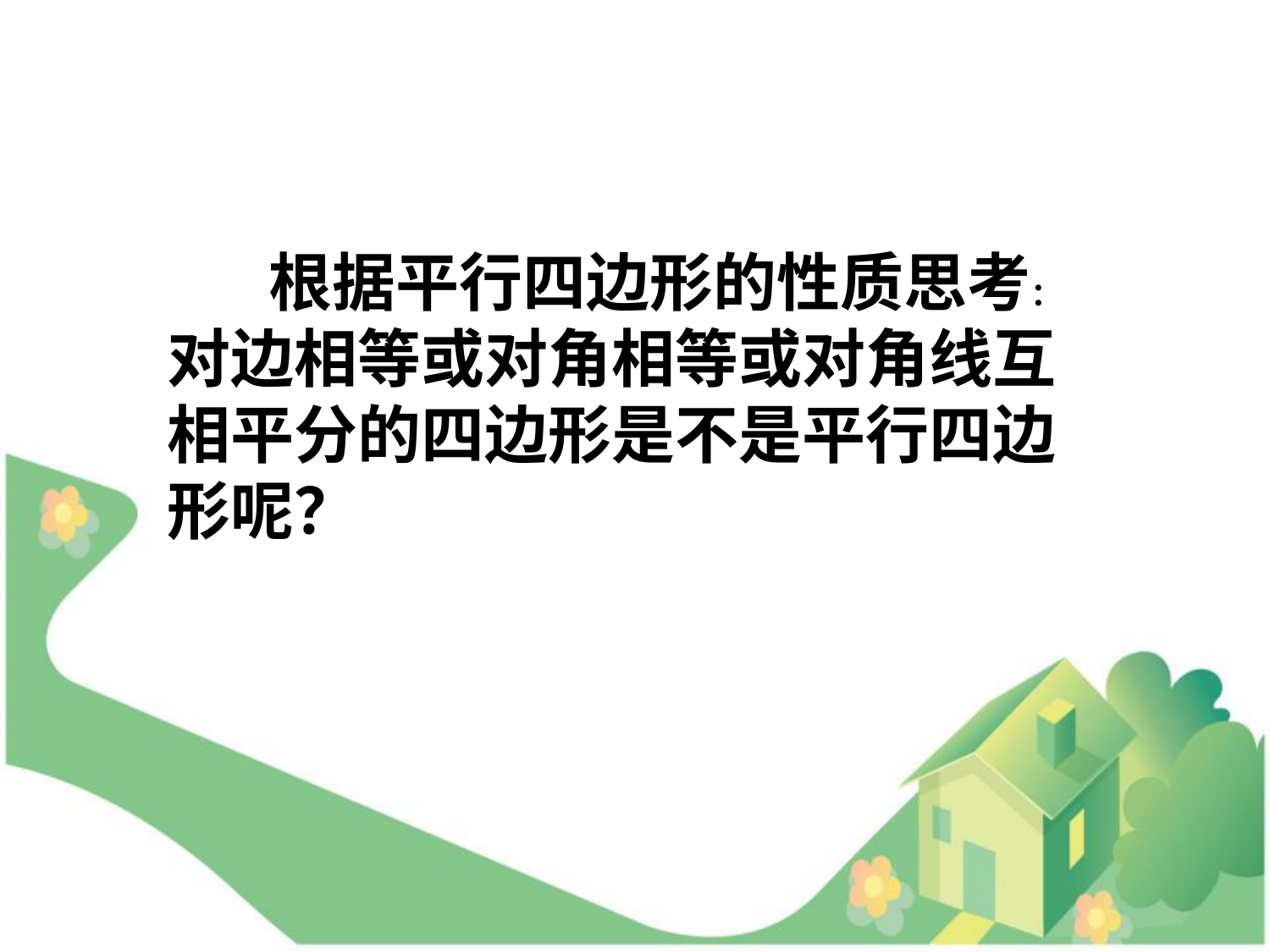

根据平行四边形的性质思考：对边相等或对角相等或对角线互相平分的四边形是不是平行四边形呢？